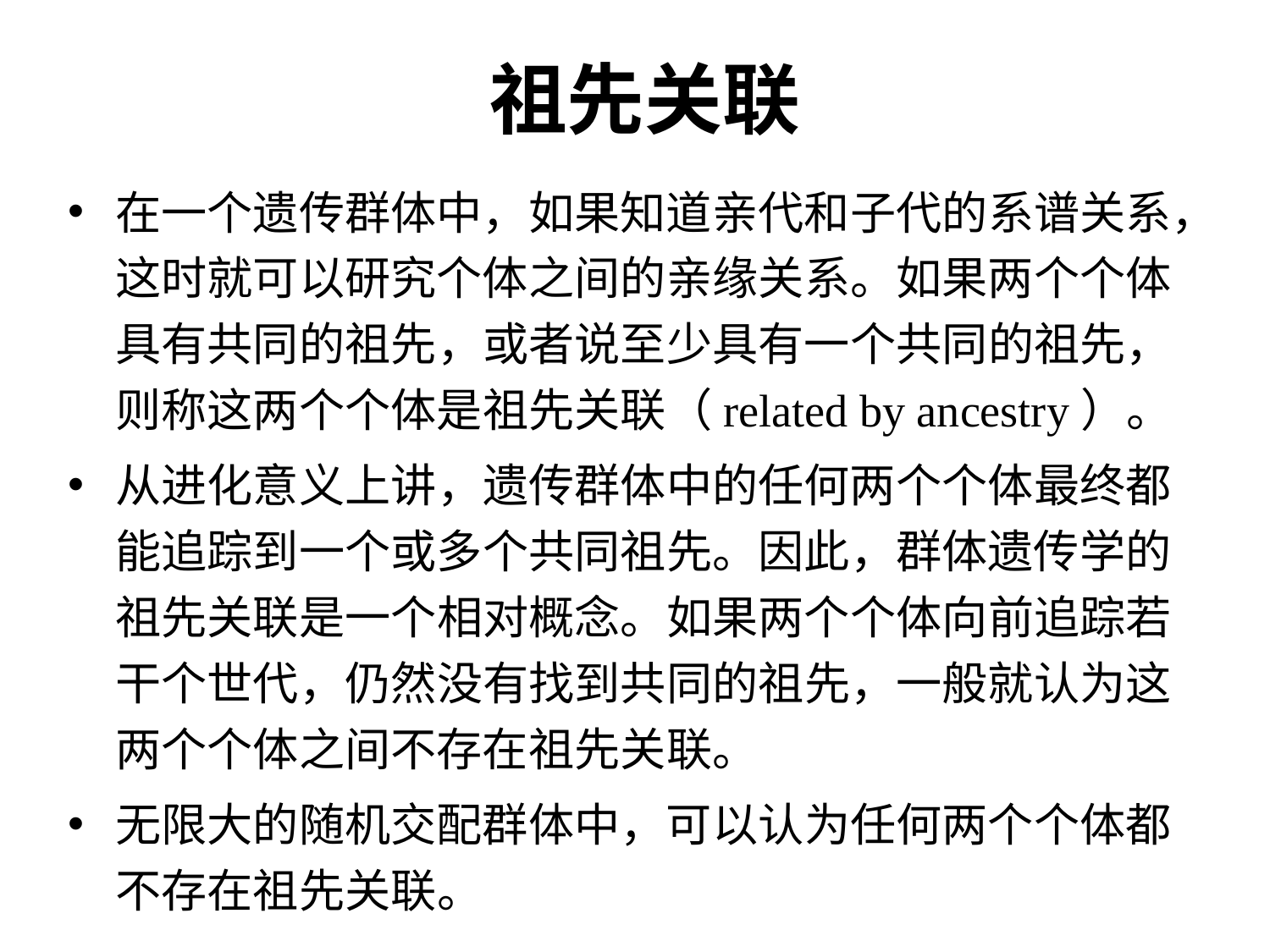

# 祖先关联
在一个遗传群体中，如果知道亲代和子代的系谱关系，这时就可以研究个体之间的亲缘关系。如果两个个体具有共同的祖先，或者说至少具有一个共同的祖先，则称这两个个体是祖先关联（related by ancestry）。
从进化意义上讲，遗传群体中的任何两个个体最终都能追踪到一个或多个共同祖先。因此，群体遗传学的祖先关联是一个相对概念。如果两个个体向前追踪若干个世代，仍然没有找到共同的祖先，一般就认为这两个个体之间不存在祖先关联。
无限大的随机交配群体中，可以认为任何两个个体都不存在祖先关联。